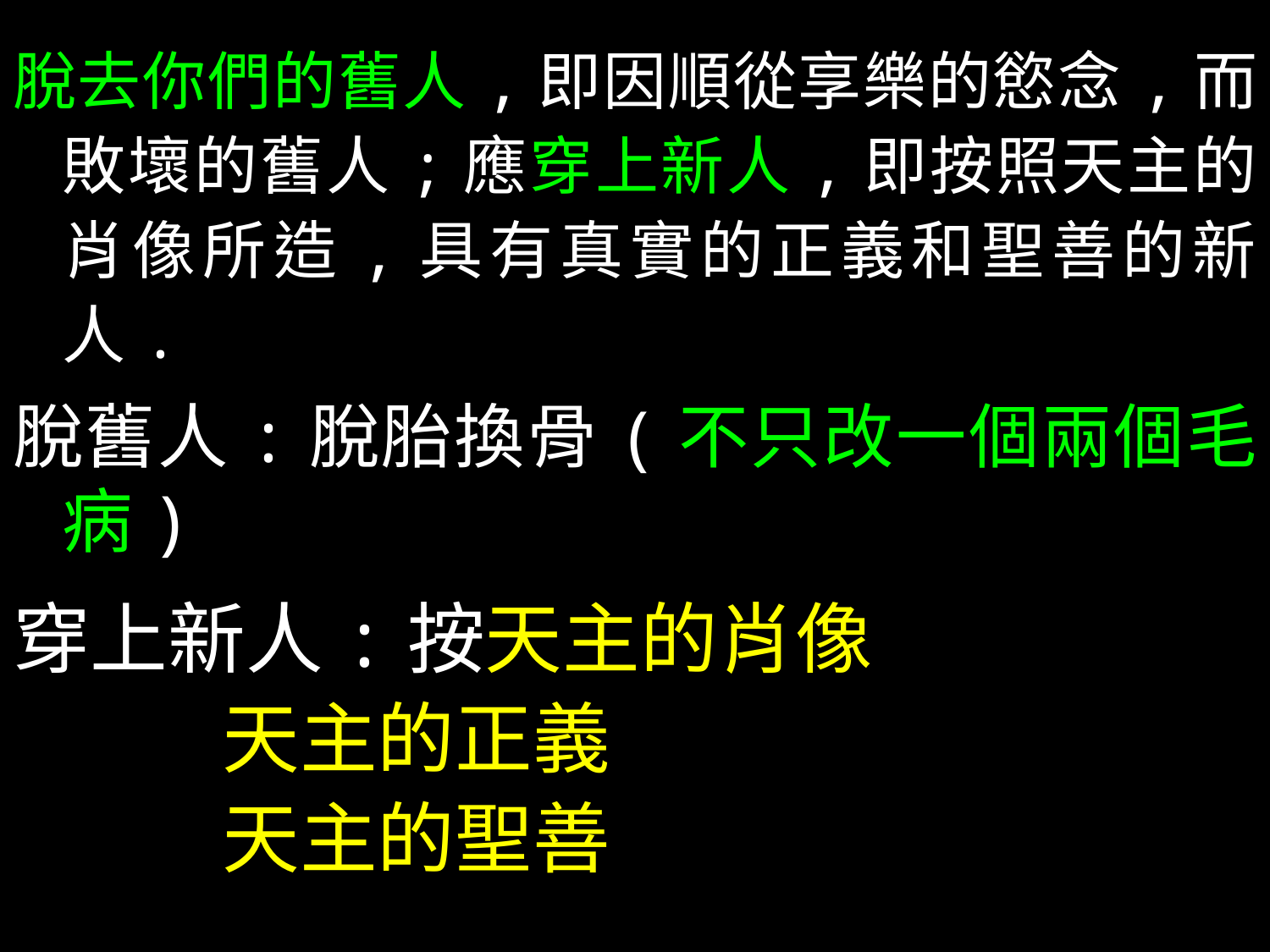

脫去你們的舊人,即因順從享樂的慾念,而敗壞的舊人;應穿上新人,即按照天主的肖像所造,具有真實的正義和聖善的新人.
脫舊人:脫胎換骨(不只改一個兩個毛病)
穿上新人:按天主的肖像
           天主的正義
           天主的聖善